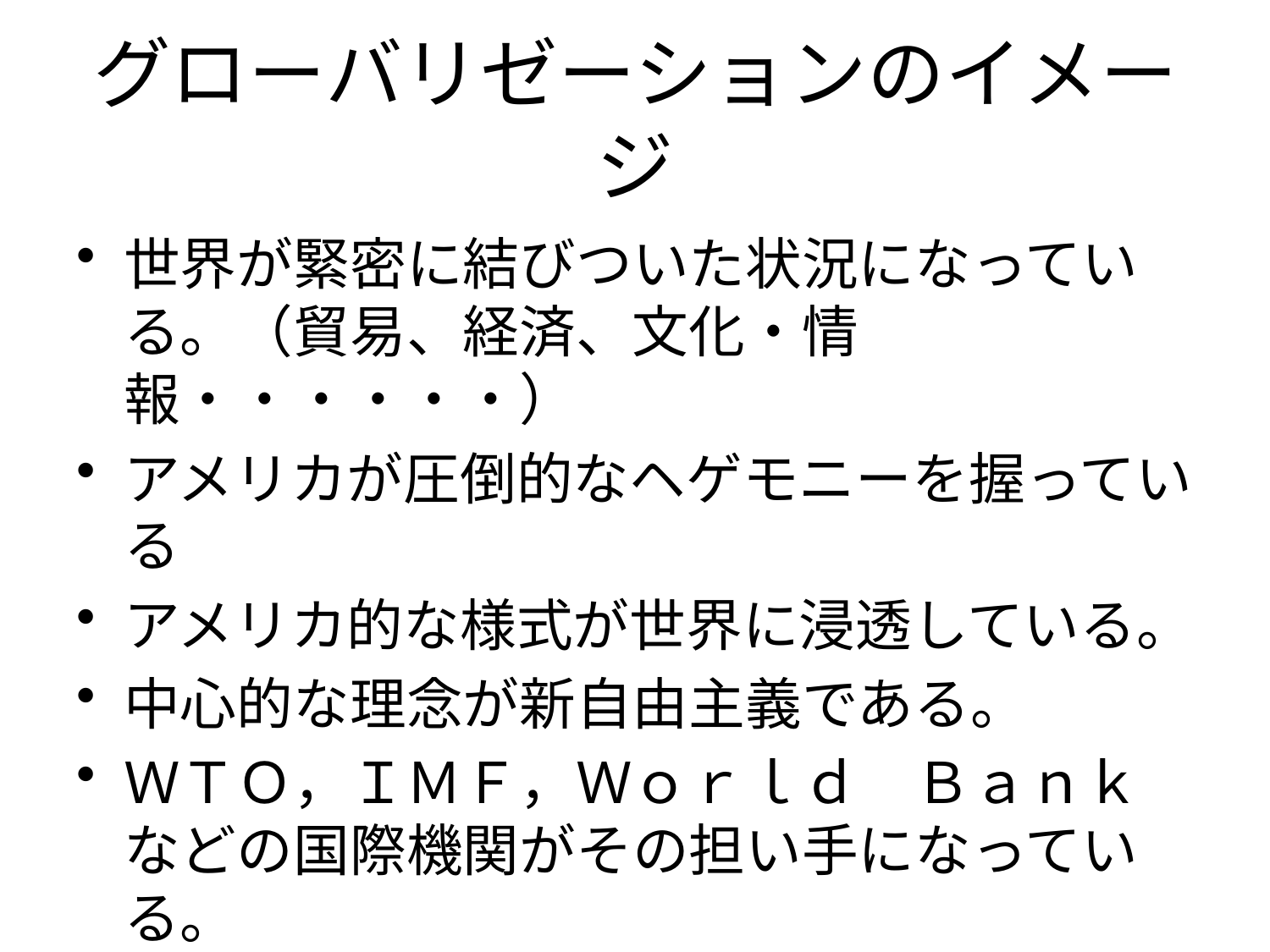

# グローバリゼーションのイメージ
世界が緊密に結びついた状況になっている。（貿易、経済、文化・情報・・・・・・）
アメリカが圧倒的なヘゲモニーを握っている
アメリカ的な様式が世界に浸透している。
中心的な理念が新自由主義である。
ＷＴＯ，ＩＭＦ，Ｗｏｒｌｄ　Ｂａｎｋなどの国際機関がその担い手になっている。
民族文化や経済が圧迫されている。